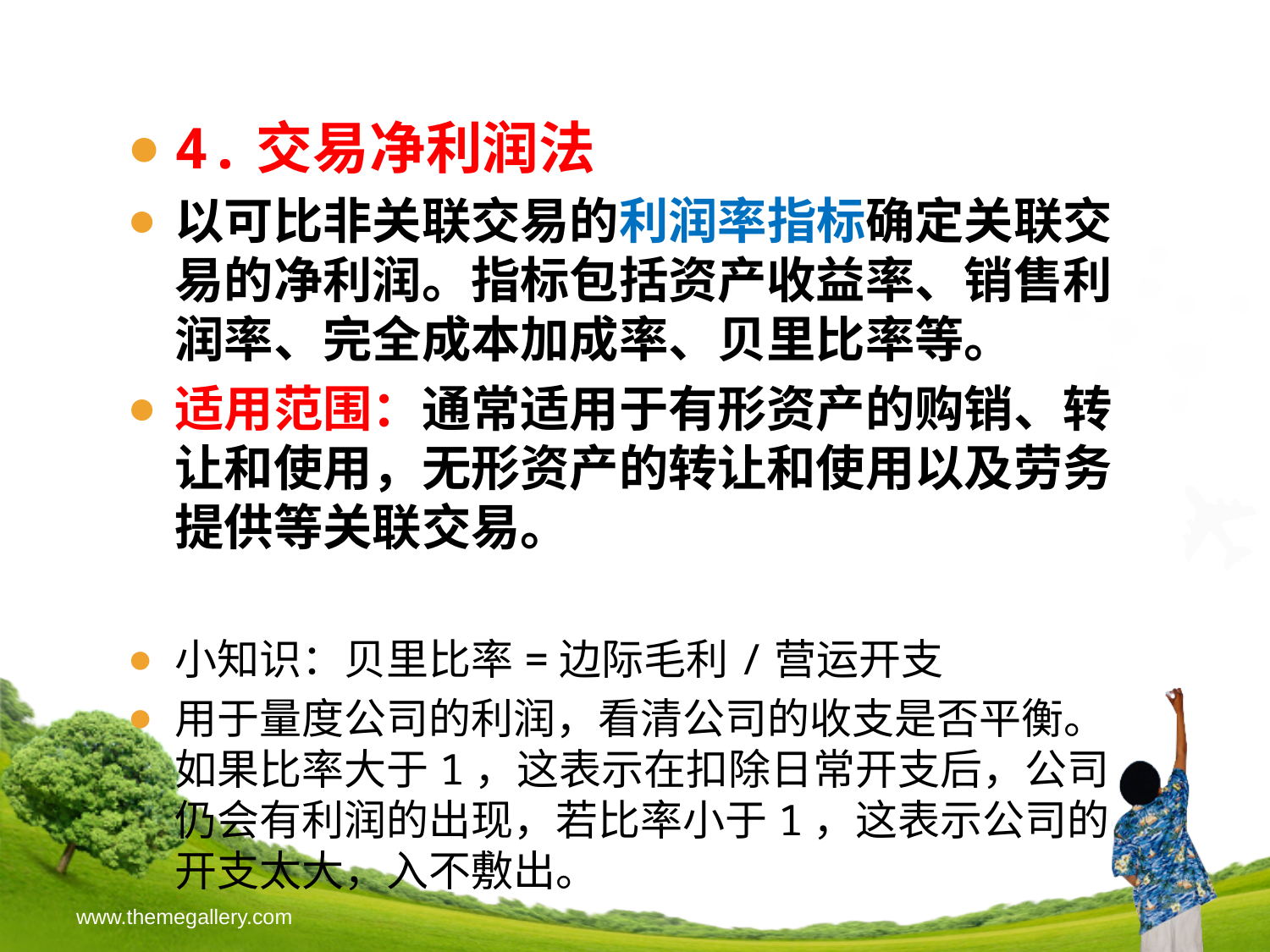

4.交易净利润法
以可比非关联交易的利润率指标确定关联交易的净利润。指标包括资产收益率、销售利润率、完全成本加成率、贝里比率等。
适用范围：通常适用于有形资产的购销、转让和使用，无形资产的转让和使用以及劳务提供等关联交易。

小知识：贝里比率=边际毛利/营运开支
用于量度公司的利润，看清公司的收支是否平衡。如果比率大于1，这表示在扣除日常开支后，公司仍会有利润的出现，若比率小于1，这表示公司的开支太大，入不敷出。

www.themegallery.com